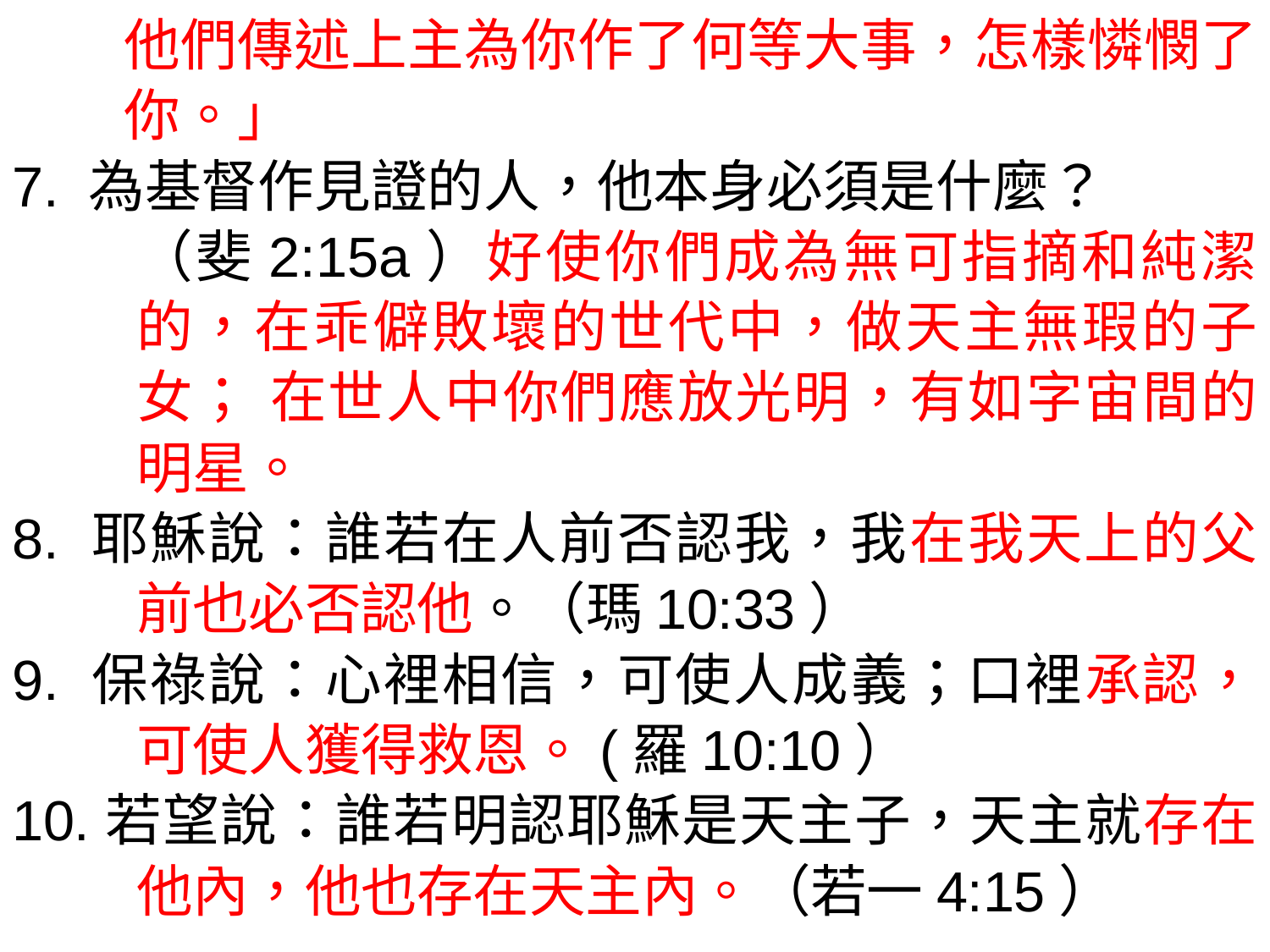

他們傳述上主為你作了何等大事，怎樣憐憫了你。」
7. 為基督作見證的人，他本身必須是什麼？
（斐2:15a）好使你們成為無可指摘和純潔的，在乖僻敗壞的世代中，做天主無瑕的子女； 在世人中你們應放光明，有如字宙間的明星。
8. 耶穌說：誰若在人前否認我，我在我天上的父前也必否認他。（瑪10:33）
9. 保祿說：心裡相信，可使人成義；口裡承認，可使人獲得救恩。(羅10:10）
10.若望說：誰若明認耶穌是天主子，天主就存在他內，他也存在天主內。（若一4:15）